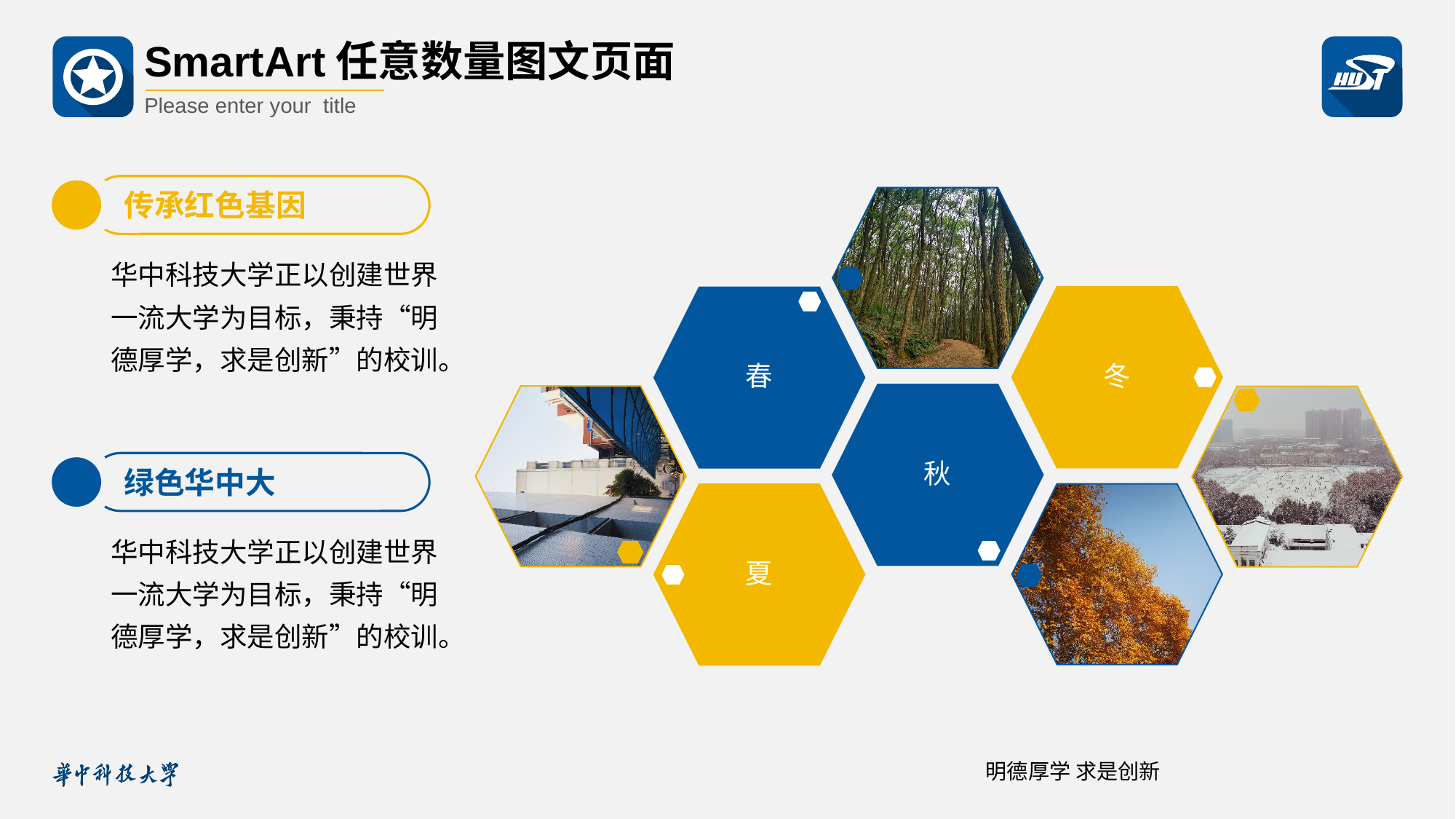

SmartArt任意数量图文页面
Please enter your  title
夏
秋
春
冬
传承红色基因
华中科技大学正以创建世界一流大学为目标，秉持“明德厚学，求是创新”的校训。
绿色华中大
华中科技大学正以创建世界一流大学为目标，秉持“明德厚学，求是创新”的校训。